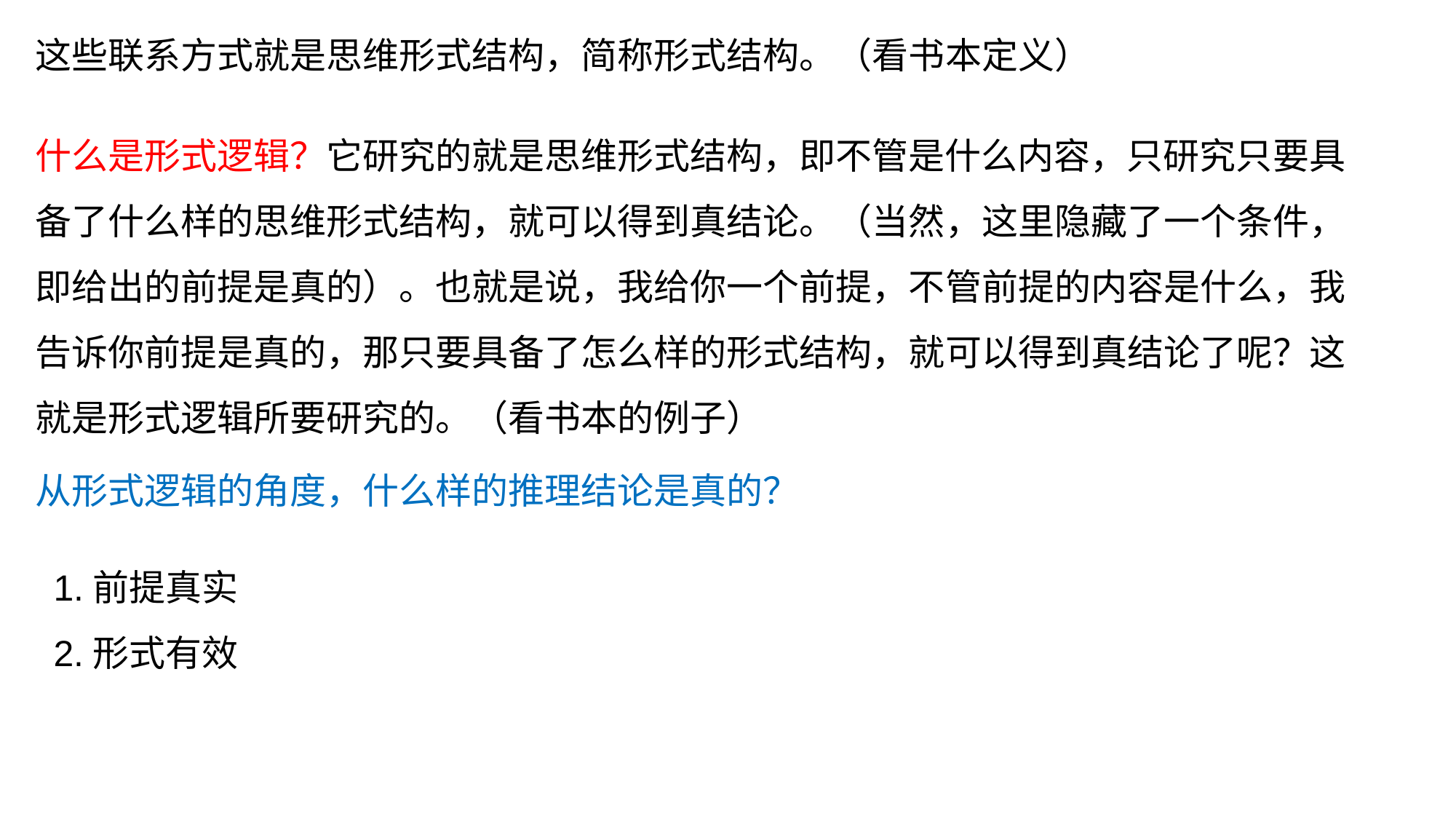

这些联系方式就是思维形式结构，简称形式结构。（看书本定义）
什么是形式逻辑？它研究的就是思维形式结构，即不管是什么内容，只研究只要具备了什么样的思维形式结构，就可以得到真结论。（当然，这里隐藏了一个条件，即给出的前提是真的）。也就是说，我给你一个前提，不管前提的内容是什么，我告诉你前提是真的，那只要具备了怎么样的形式结构，就可以得到真结论了呢？这就是形式逻辑所要研究的。（看书本的例子）
从形式逻辑的角度，什么样的推理结论是真的？
1.前提真实
2.形式有效